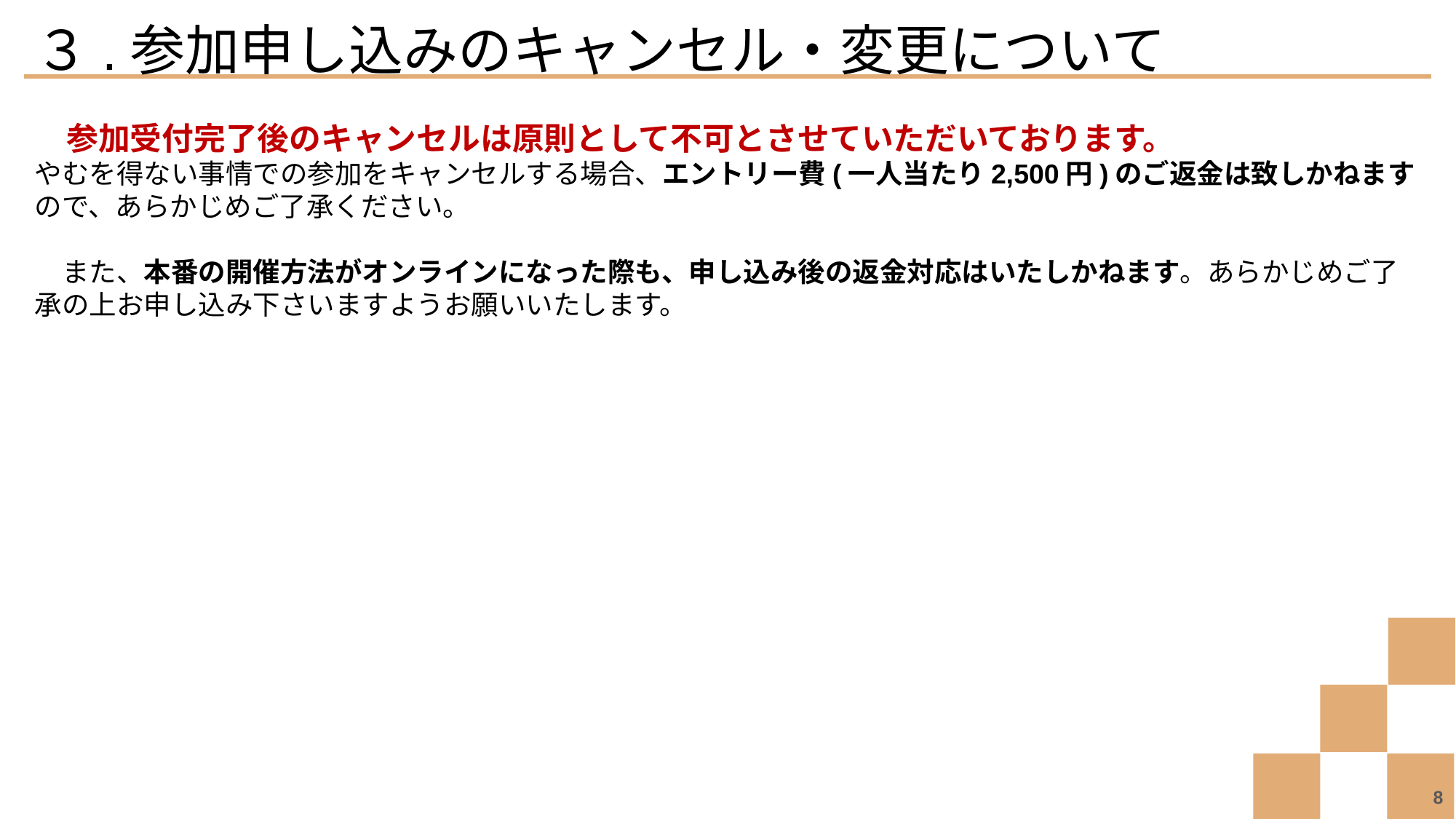

３.参加申し込みのキャンセル・変更について
　参加受付完了後のキャンセルは原則として不可とさせていただいております。
やむを得ない事情での参加をキャンセルする場合、エントリー費(一人当たり2,500円)のご返金は致しかねますので、あらかじめご了承ください。

　また、本番の開催方法がオンラインになった際も、申し込み後の返金対応はいたしかねます。あらかじめご了承の上お申し込み下さいますようお願いいたします。

8